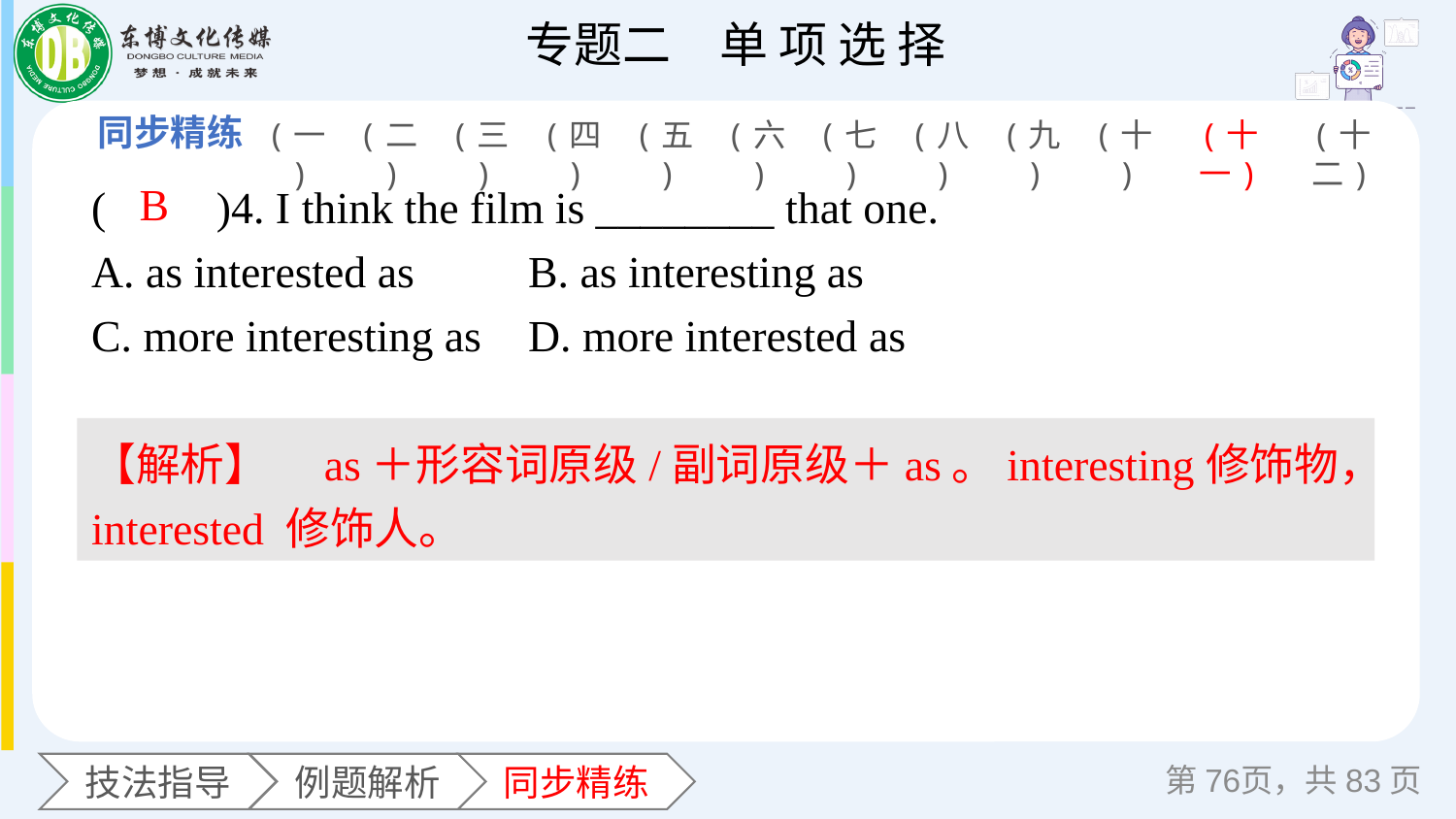

(一)
(二)
(三)
(四)
(五)
(六)
(七)
(八)
(九)
(十)
(十一)
(十二)
(　　)4. I think the film is ________ that one.
A. as interested as    	B. as interesting as
C. more interesting as 	D. more interested as
B
【解析】　as＋形容词原级/副词原级＋as。interesting修饰物，interested 修饰人。
第76页，共83页